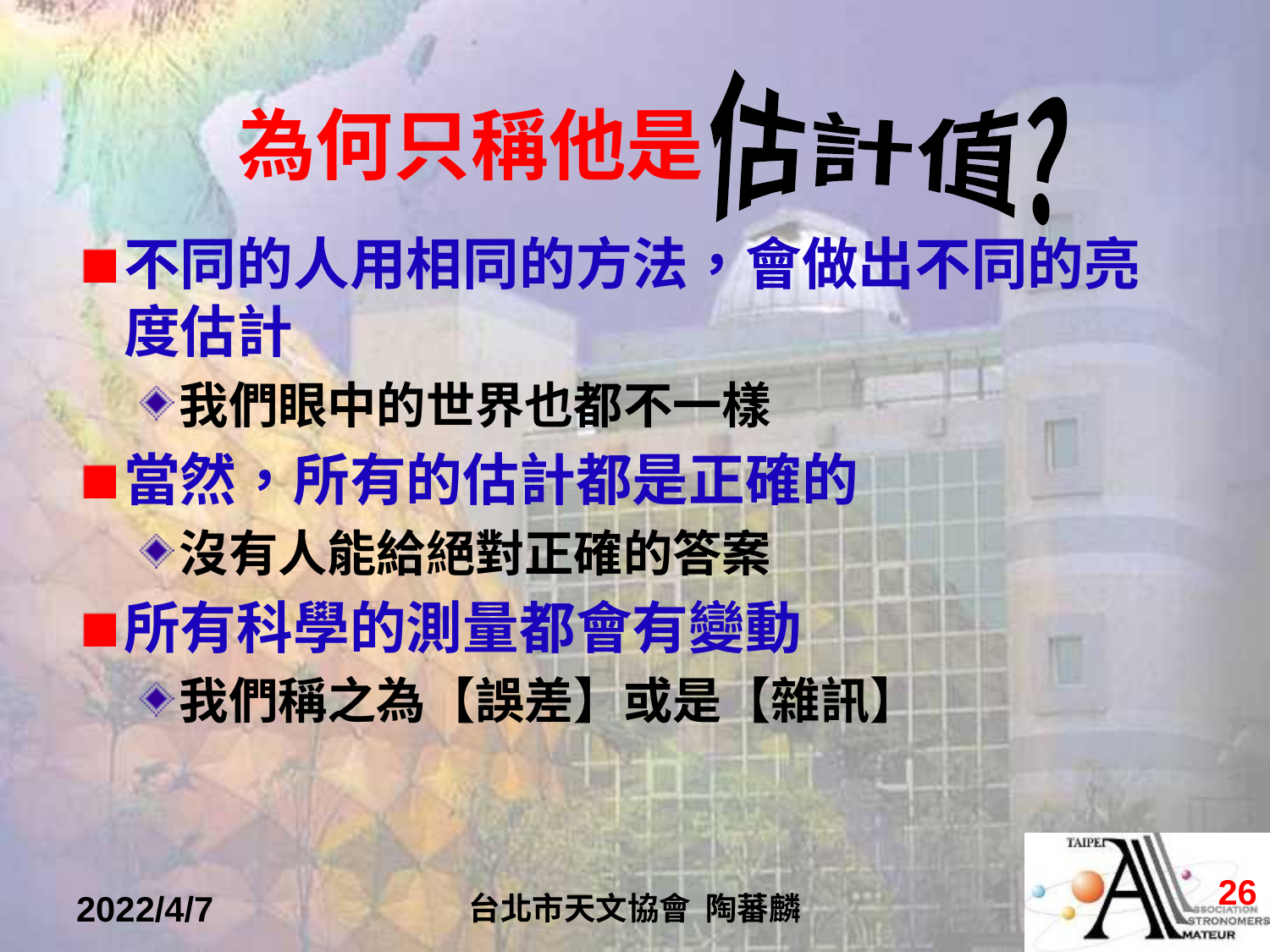

# 為何只稱他是
估計值?
不同的人用相同的方法，會做出不同的亮度估計
我們眼中的世界也都不一樣
當然，所有的估計都是正確的
沒有人能給絕對正確的答案
所有科學的測量都會有變動
我們稱之為【誤差】或是【雜訊】
26
2022/4/7
台北市天文協會  陶蕃麟